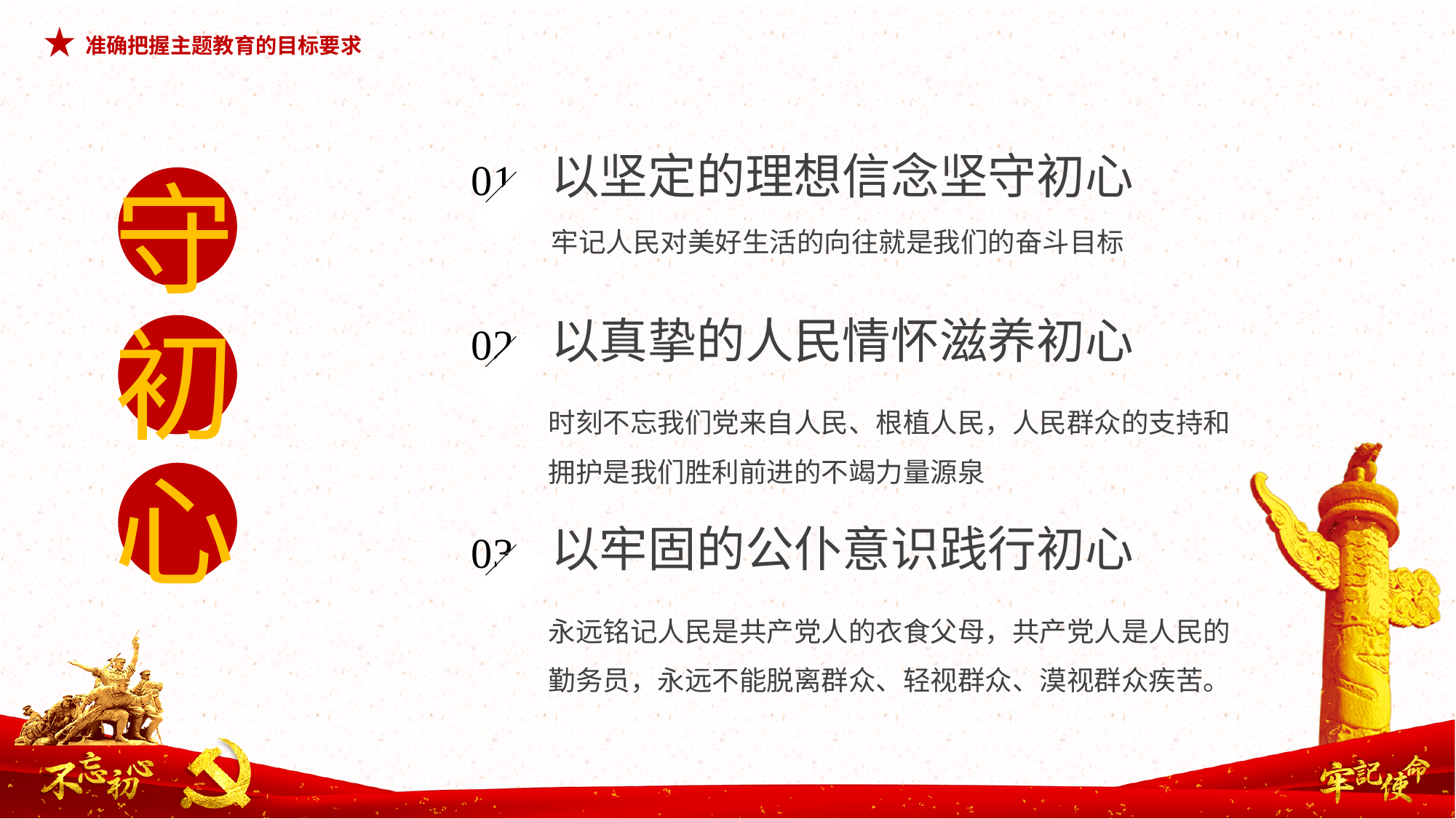

以坚定的理想信念坚守初心
01

牢记人民对美好生活的向往就是我们的奋斗目标
守初心

以真挚的人民情怀滋养初心
02

时刻不忘我们党来自人民、根植人民，人民群众的支持和拥护是我们胜利前进的不竭力量源泉
以牢固的公仆意识践行初心
03

永远铭记人民是共产党人的衣食父母，共产党人是人民的勤务员，永远不能脱离群众、轻视群众、漠视群众疾苦。